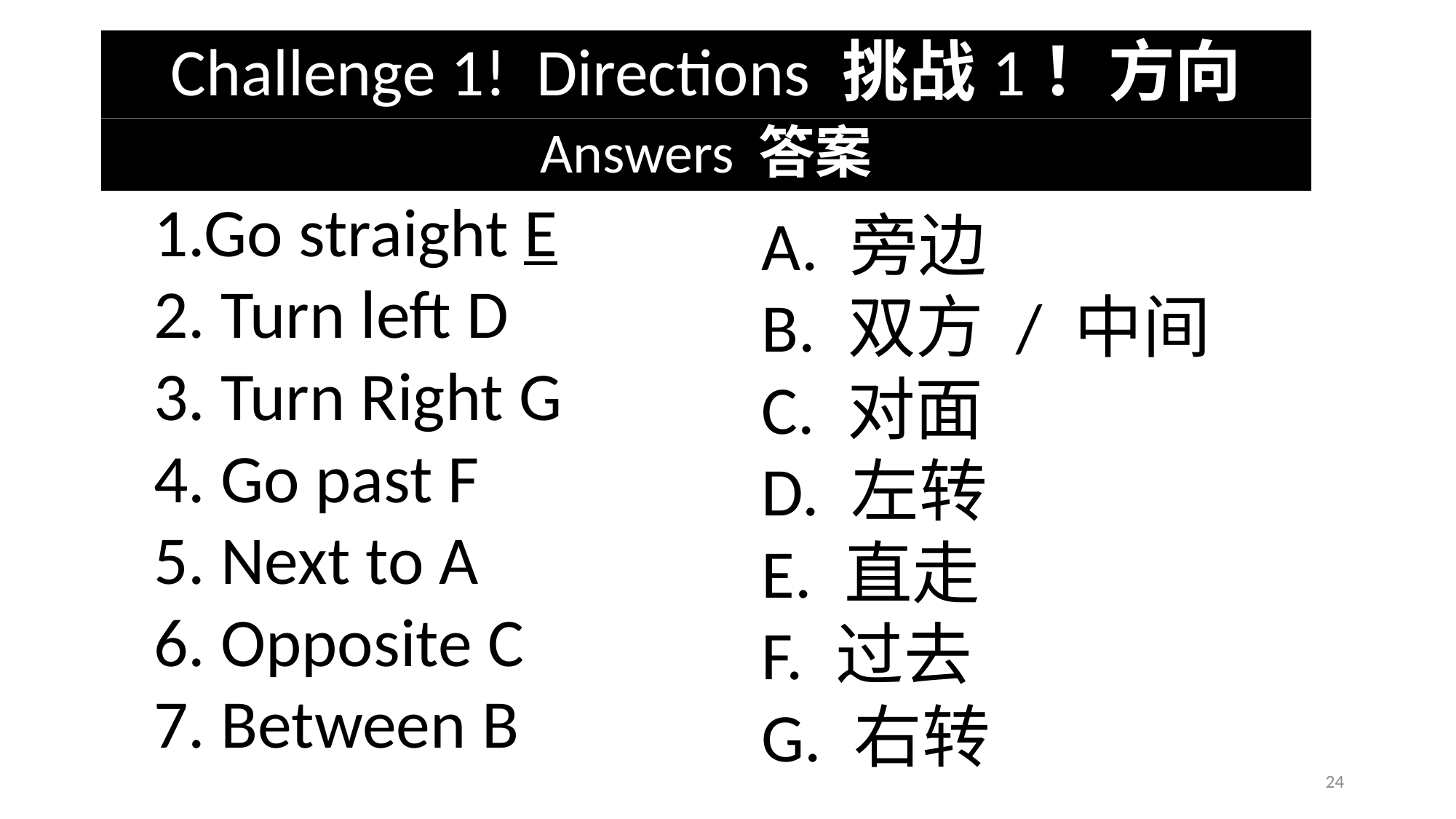

Challenge 1!  Directions 挑战1！方向
# Answers 答案

1.Go straight E
2. Turn left D
3. Turn Right G
4. Go past F
5. Next to A
6. Opposite C
7. Between B
A. 旁边
B. 双方 / 中间
C. 对面
D. 左转
E. 直走
F. 过去
G. 右转
24